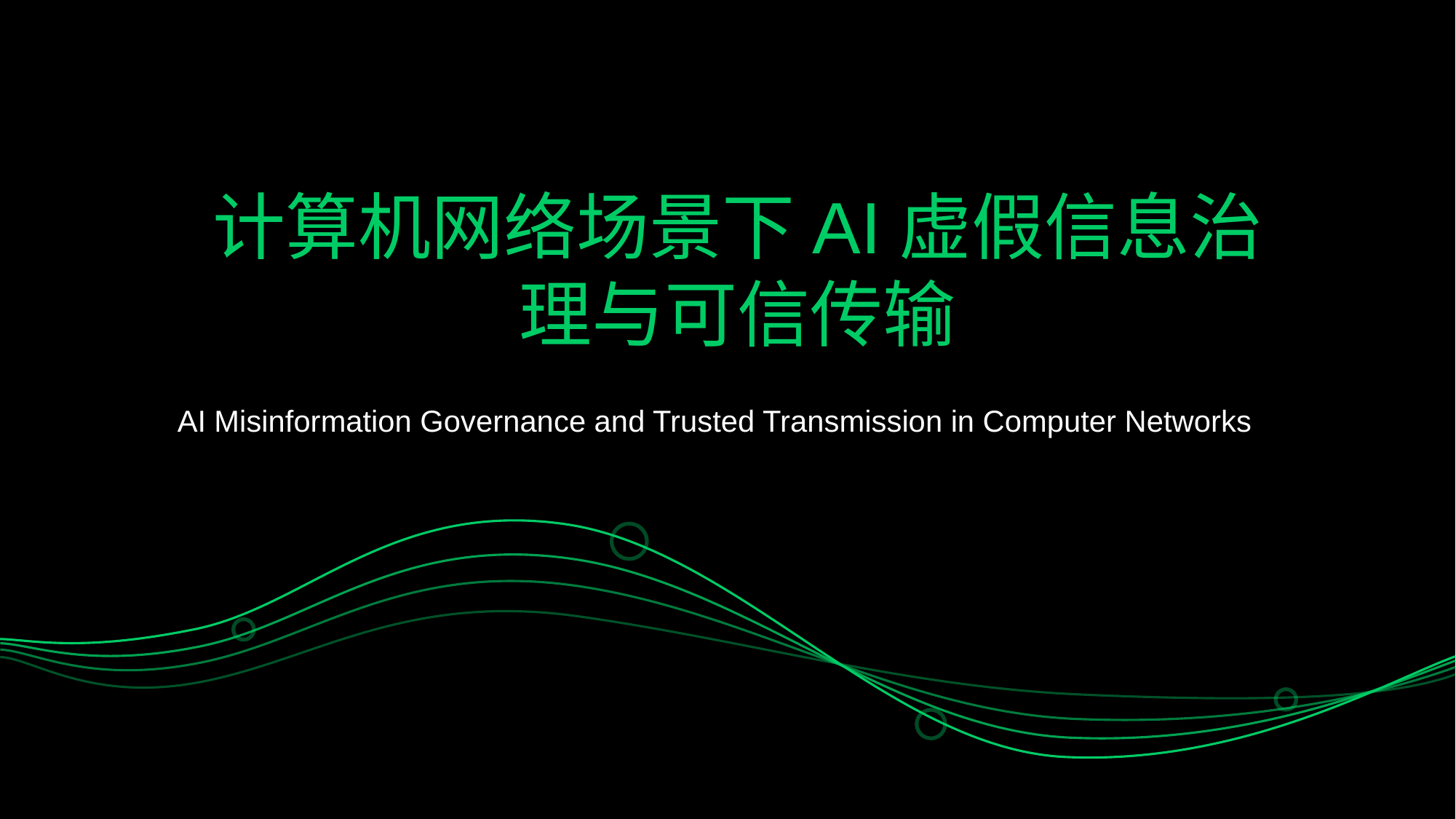

计算机网络场景下AI虚假信息治理与可信传输
AI Misinformation Governance and Trusted Transmission in Computer Networks